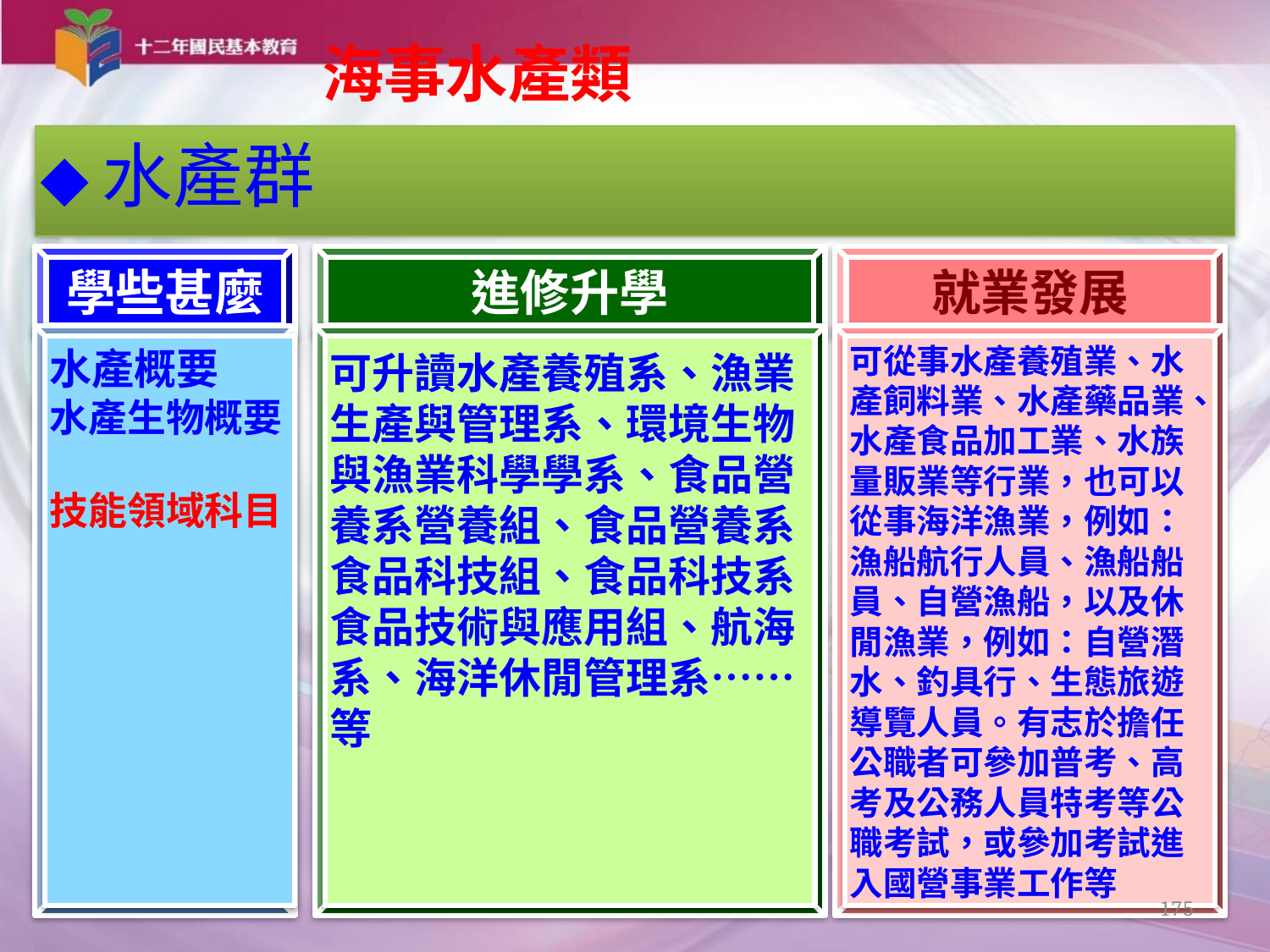

# 海事水產類
◆水產群
學些甚麼
進修升學
就業發展

水產概要
水產生物概要
技能領域科目

可升讀水產養殖系、漁業生產與管理系、環境生物與漁業科學學系、食品營養系營養組、食品營養系食品科技組、食品科技系食品技術與應用組、航海系、海洋休閒管理系……等

可從事水產養殖業、水產飼料業、水產藥品業、水產食品加工業、水族量販業等行業，也可以從事海洋漁業，例如：漁船航行人員、漁船船員、自營漁船，以及休閒漁業，例如：自營潛水、釣具行、生態旅遊導覽人員。有志於擔任公職者可參加普考、高考及公務人員特考等公職考試，或參加考試進入國營事業工作等

175